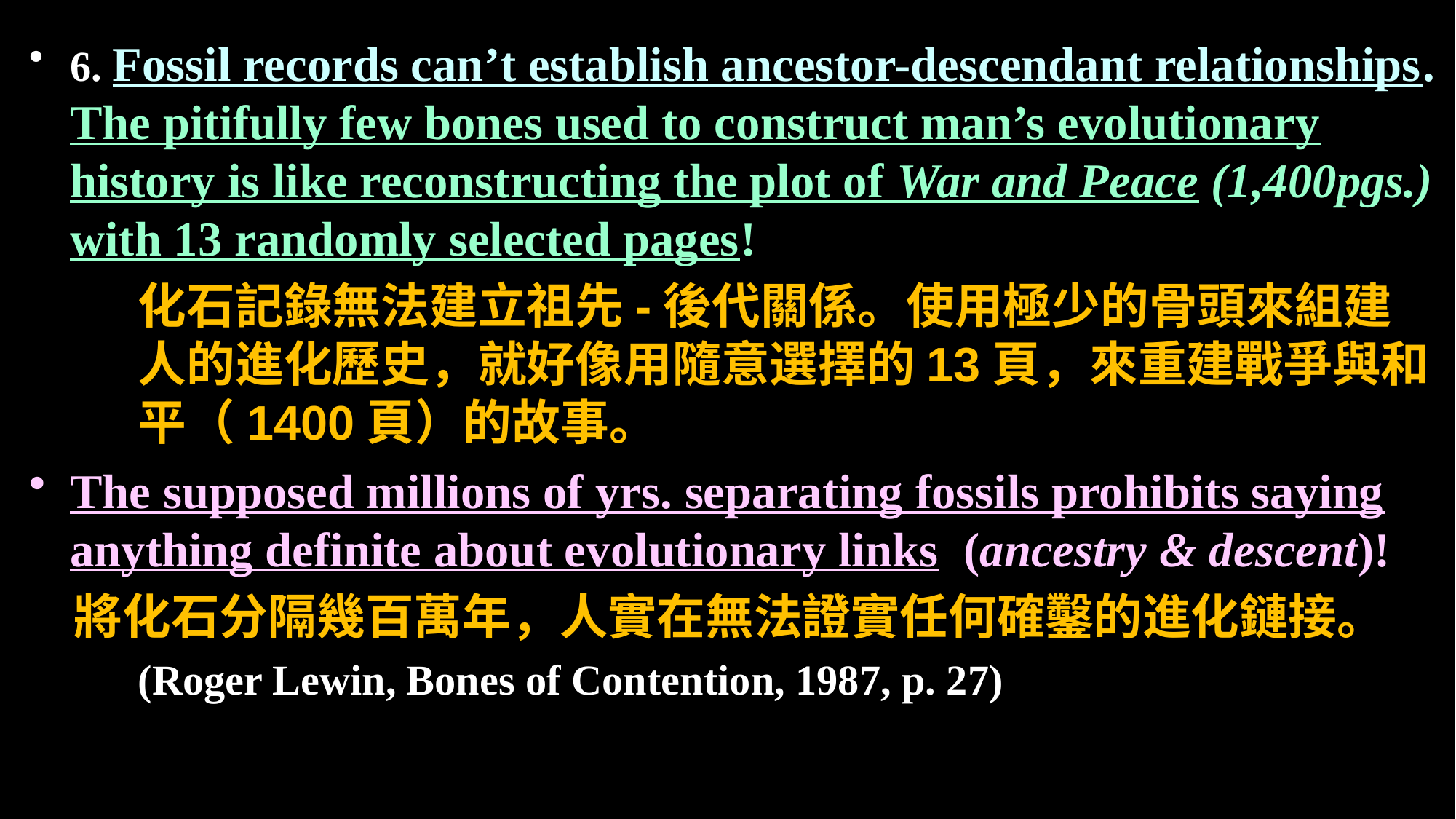

6. Fossil records can’t establish ancestor-descendant relationships. The pitifully few bones used to construct man’s evolutionary history is like reconstructing the plot of War and Peace (1,400pgs.) with 13 randomly selected pages!
	化石記錄無法建立祖先-後代關係。使用極少的骨頭來組建	人的進化歷史，就好像用隨意選擇的13頁，來重建戰爭與和	平（1400頁）的故事。
The supposed millions of yrs. separating fossils prohibits saying anything definite about evolutionary links  (ancestry & descent)!
   將化石分隔幾百萬年，人實在無法證實任何確鑿的進化鏈接。
	(Roger Lewin, Bones of Contention, 1987, p. 27)